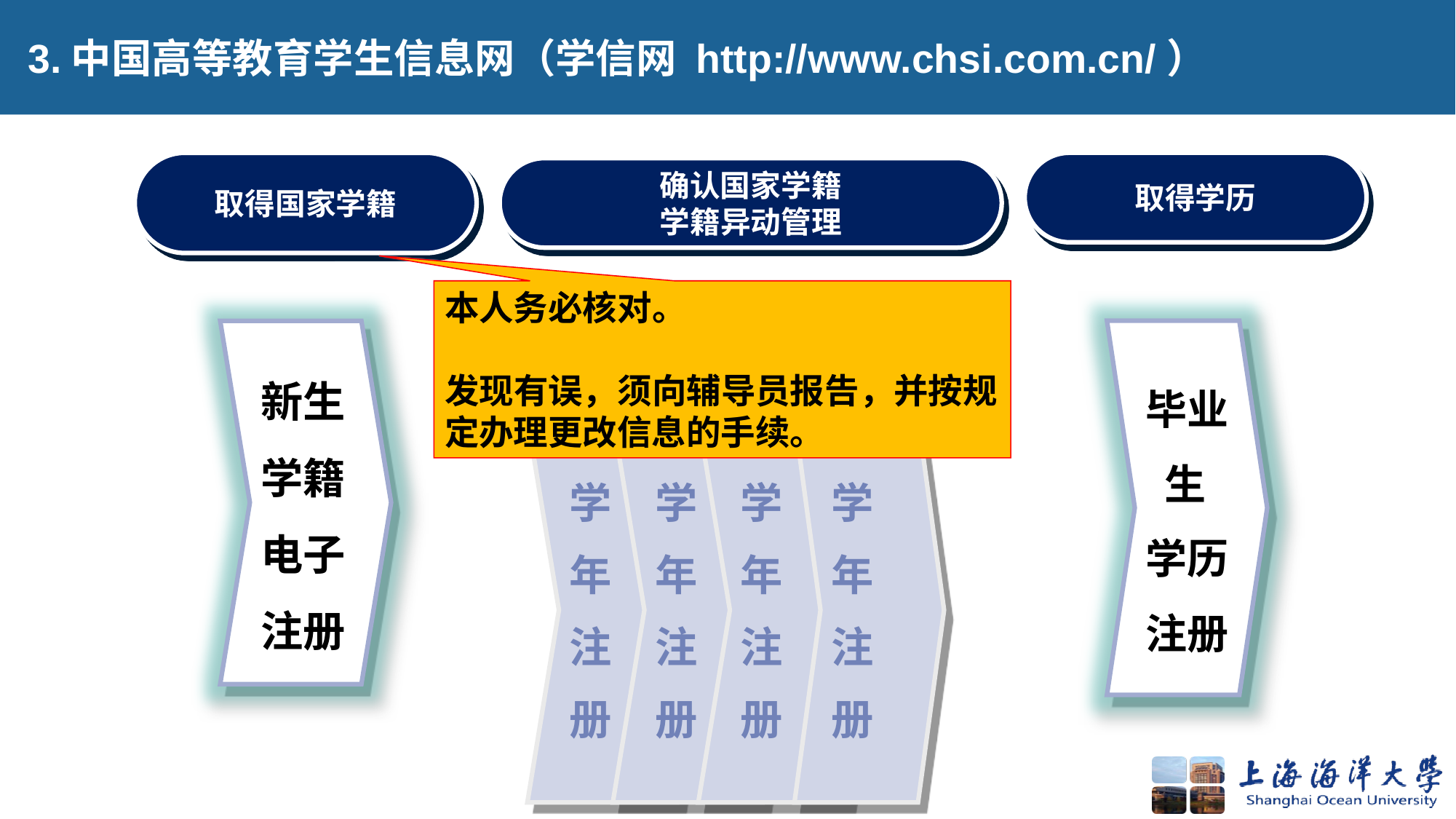

3.中国高等教育学生信息网（学信网 http://www.chsi.com.cn/）
取得国家学籍
取得学历
确认国家学籍
学籍异动管理
本人务必核对。

发现有误，须向辅导员报告，并按规定办理更改信息的手续。

新生学籍电子
注册
毕业
 生
学历
注册
学
年
注
册
学
年
注
册
学
年
注
册
学
年
注
册